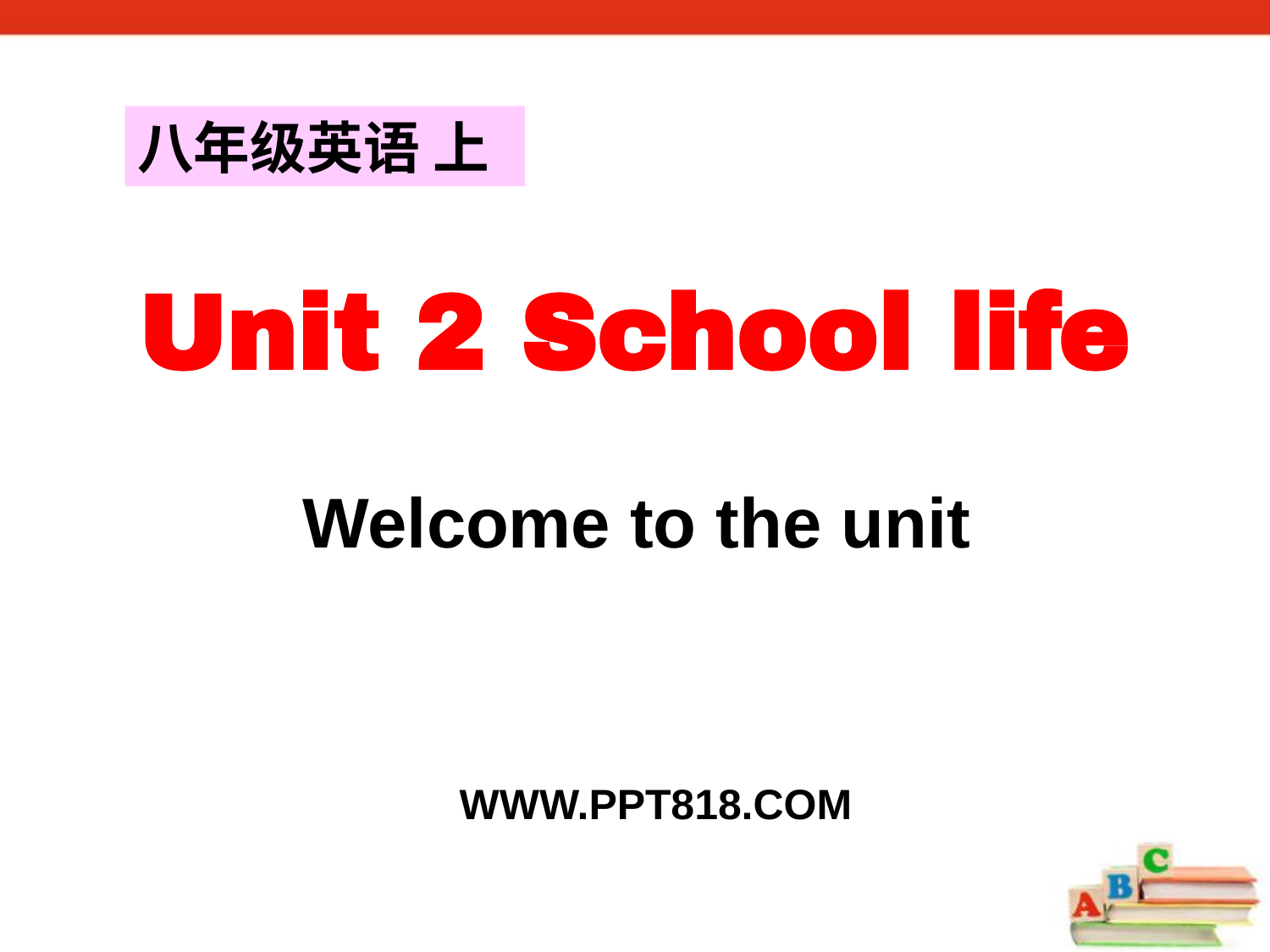

八年级英语 上
Unit 2 School life
Welcome to the unit
WWW.PPT818.COM